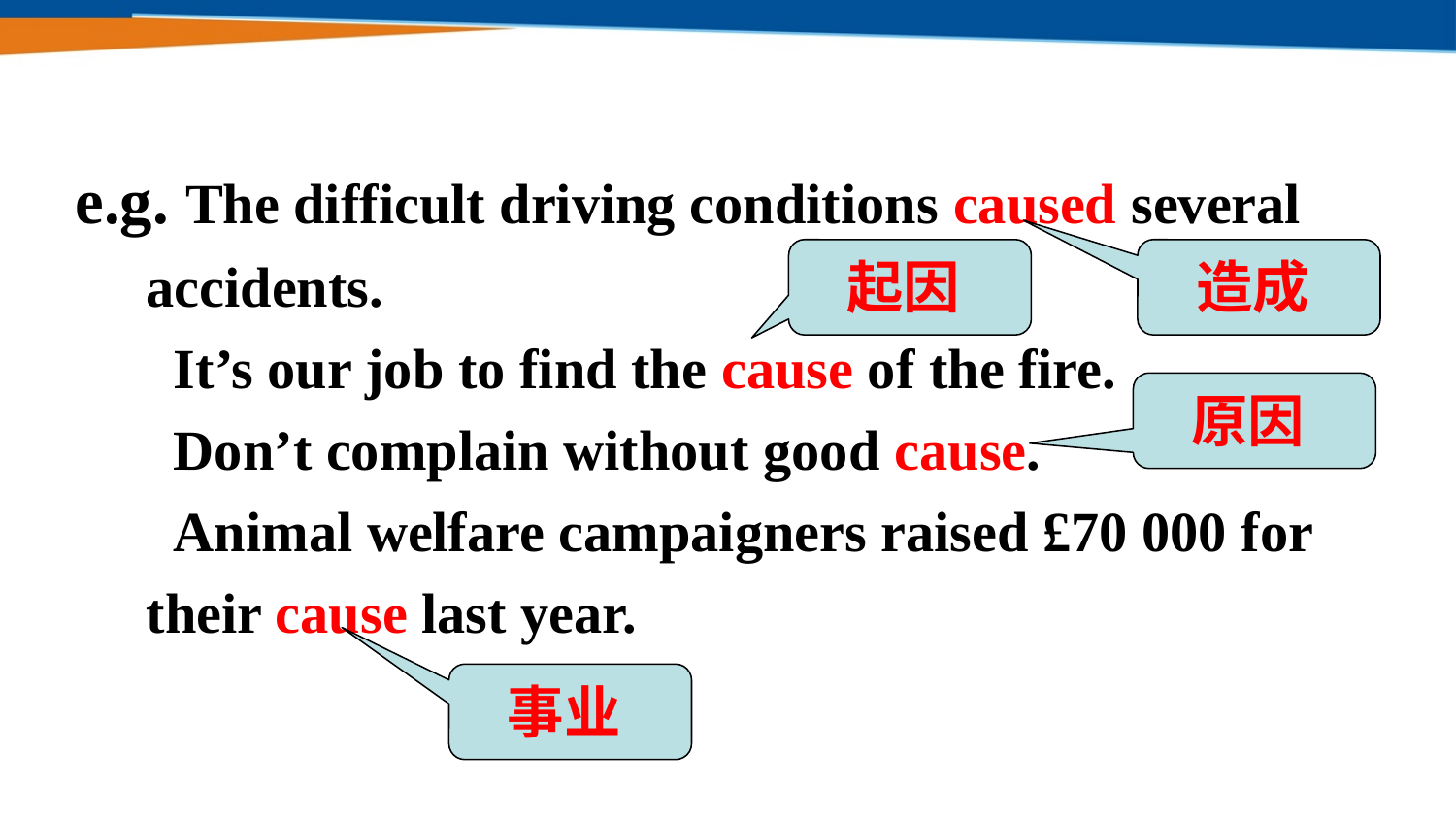

e.g. The difficult driving conditions caused several accidents.
       It’s our job to find the cause of the fire.
       Don’t complain without good cause.
       Animal welfare campaigners raised £70 000 for their cause last year.
  起因
  造成
  原因
  事业